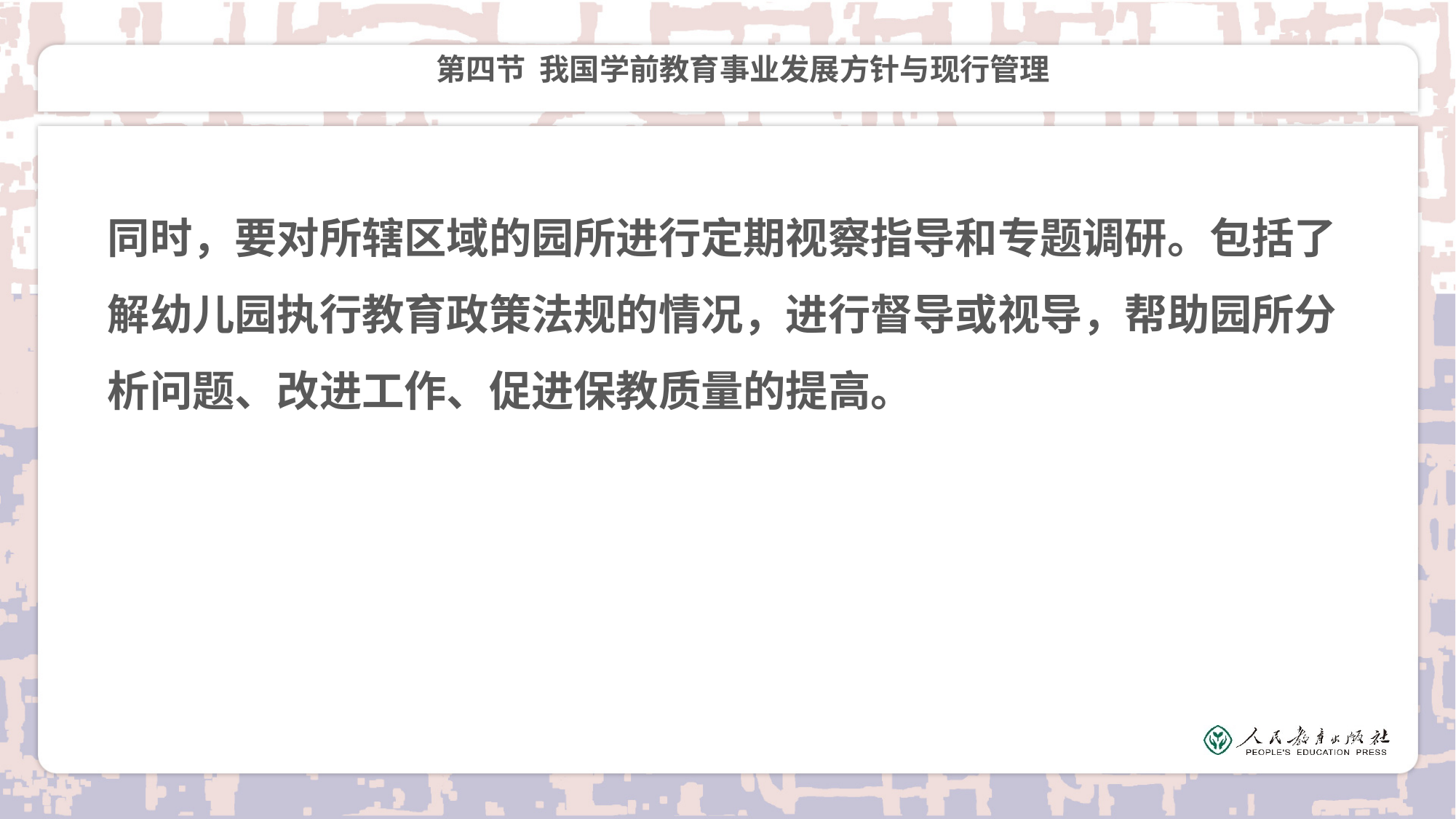

# 第四节  我国学前教育事业发展方针与现行管理
同时，要对所辖区域的园所进行定期视察指导和专题调研。包括了解幼儿园执行教育政策法规的情况，进行督导或视导，帮助园所分析问题、改进工作、促进保教质量的提高。